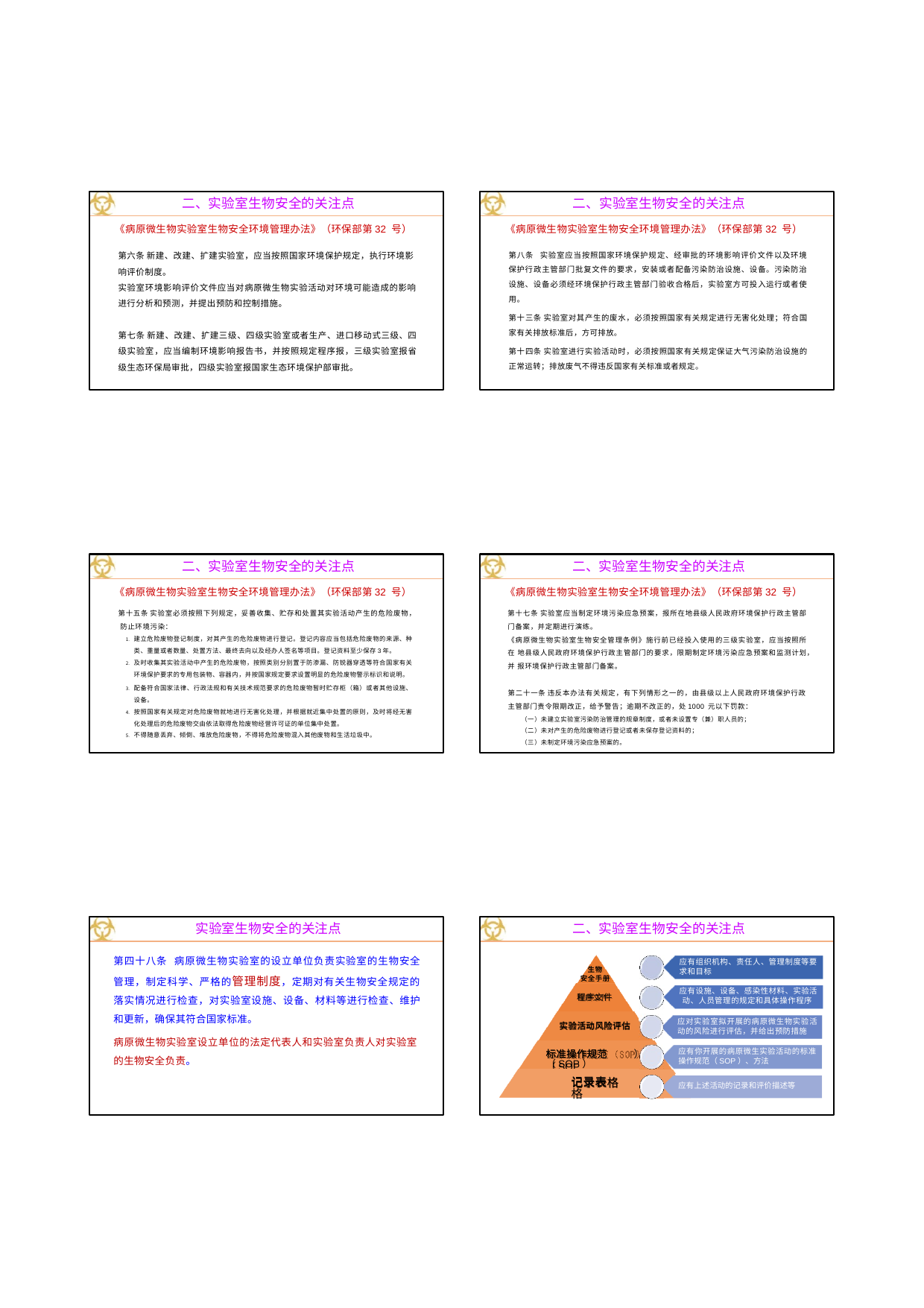

二、实验室生物安全的关注点
二、实验室生物安全的关注点

《病原微生物实验室生物安全环境管理办法》（环保部第32 号）

第六条 新建、改建、扩建实验室，应当按照国家环境保护规定，执行环境影 响评价制度。
实验室环境影响评价文件应当对病原微生物实验活动对环境可能造成的影响 进行分析和预测，并提出预防和控制措施。
《病原微生物实验室生物安全环境管理办法》（环保部第32 号）

第八条 实验室应当按照国家环境保护规定、经审批的环境影响评价文件以及环境 保护行政主管部门批复文件的要求，安装或者配备污染防治设施、设备。污染防治 设施、设备必须经环境保护行政主管部门验收合格后，实验室方可投入运行或者使 用。
第十三条 实验室对其产生的废水，必须按照国家有关规定进行无害化处理；符合国 家有关排放标准后，方可排放。
第十四条 实验室进行实验活动时，必须按照国家有关规定保证大气污染防治设施的 正常运转；排放废气不得违反国家有关标准或者规定。
第七条 新建、改建、扩建三级、四级实验室或者生产、进口移动式三级、四 级实验室，应当编制环境影响报告书，并按照规定程序报，三级实验室报省 级生态环保局审批，四级实验室报国家生态环境保护部审批。

二、实验室生物安全的关注点
二、实验室生物安全的关注点

《病原微生物实验室生物安全环境管理办法》（环保部第32 号）
第十五条 实验室必须按照下列规定，妥善收集、贮存和处置其实验活动产生的危险废物，  防止环境污染：
建立危险废物登记制度，对其产生的危险废物进行登记。登记内容应当包括危险废物的来源、种 类、重量或者数量、处置方法、最终去向以及经办人签名等项目。登记资料至少保存3年。
及时收集其实验活动中产生的危险废物，按照类别分别置于防渗漏、防锐器穿透等符合国家有关 环境保护要求的专用包装物、容器内，并按国家规定要求设置明显的危险废物警示标识和说明。
配备符合国家法律、行政法规和有关技术规范要求的危险废物暂时贮存柜（箱）或者其他设施、 设备。
按照国家有关规定对危险废物就地进行无害化处理，并根据就近集中处置的原则，及时将经无害 化处理后的危险废物交由依法取得危险废物经营许可证的单位集中处置。
不得随意丢弃、倾倒、堆放危险废物，不得将危险废物混入其他废物和生活垃圾中。
《病原微生物实验室生物安全环境管理办法》（环保部第32 号）
第十七条 实验室应当制定环境污染应急预案，报所在地县级人民政府环境保护行政主管部 门备案，并定期进行演练。
《病原微生物实验室生物安全管理条例》施行前已经投入使用的三级实验室，应当按照所在 地县级人民政府环境保护行政主管部门的要求，限期制定环境污染应急预案和监测计划，并 报环境保护行政主管部门备案。
第二十一条 违反本办法有关规定，有下列情形之一的，由县级以上人民政府环境保护行政 主管部门责令限期改正，给予警告；逾期不改正的，处1000 元以下罚款：
（一）未建立实验室污染防治管理的规章制度，或者未设置专（兼）职人员的；
（二）未对产生的危险废物进行登记或者未保存登记资料的；
（三）未制定环境污染应急预案的。

实验室生物安全的关注点
二、实验室生物安全的关注点

第四十八条 病原微生物实验室的设立单位负责实验室的生物安全 管理，制定科学、严格的管理制度，定期对有关生物安全规定的 落实情况进行检查，对实验室设施、设备、材料等进行检查、维护 和更新，确保其符合国家标准。
病原微生物实验室设立单位的法定代表人和实验室负责人对实验室 的生物安全负责。

应有组织机构、责任人、管理制度等要 求和目标

生物 安全手册
生物
安全手册

应有设施、设备、感染性材料、实验活
程序文件	动、人员管理的规定和具体操作程序

程序文件

应对实验室拟开展的病原微生物实验活 动的风险进行评估，并给出预防措施

实验活动风险评估
实验活动风险评估

应有你开展的病原微生实验活动的标准 操作规范（SOP）、方法
标准操作规范（SOP
标准操作规范（SOP）
）

记录表格

记录表格
应有上述活动的记录和评价描述等
6